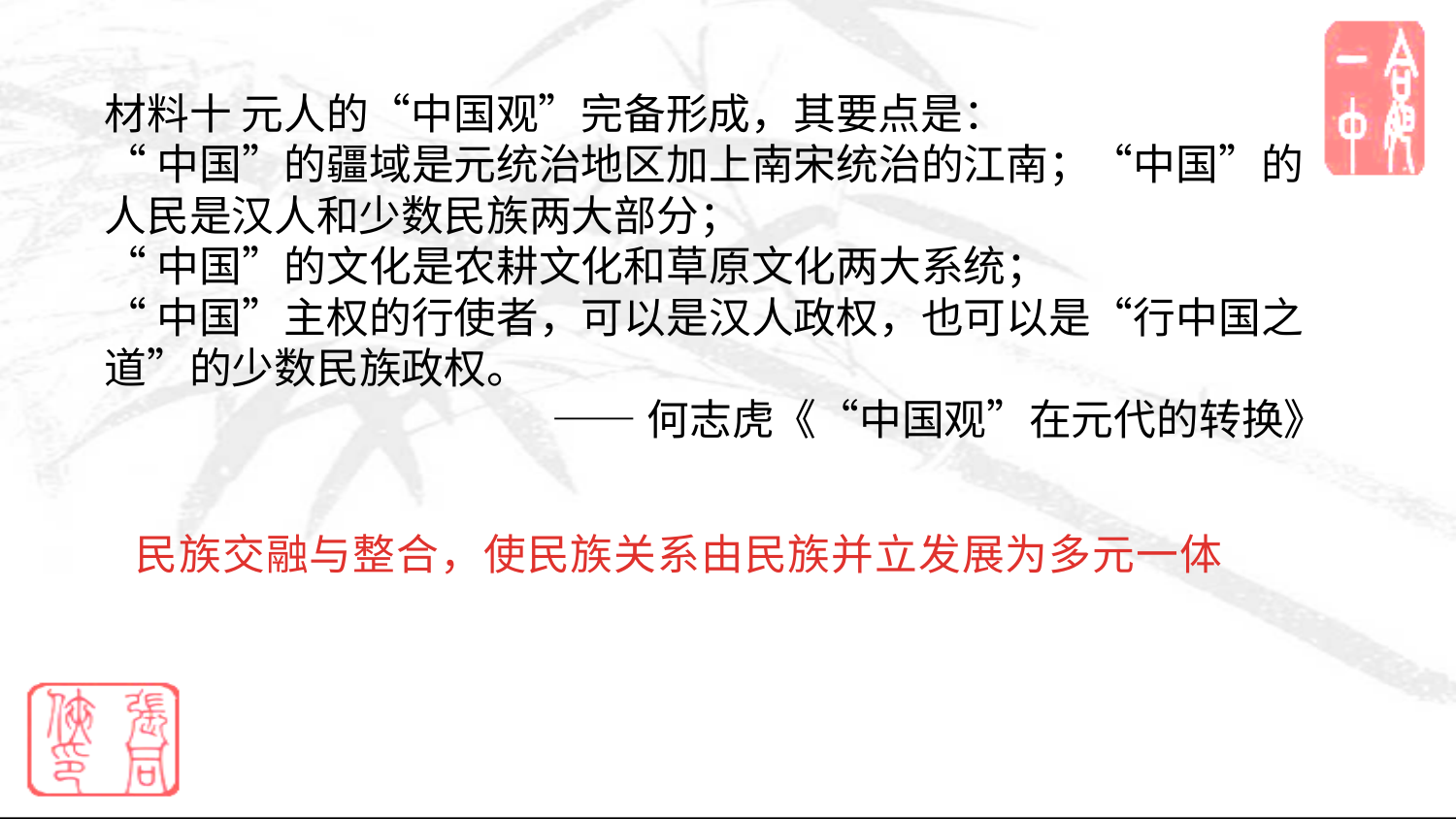

材料十 元人的“中国观”完备形成，其要点是：
“中国”的疆域是元统治地区加上南宋统治的江南；“中国”的人民是汉人和少数民族两大部分；
“中国”的文化是农耕文化和草原文化两大系统；
“中国”主权的行使者，可以是汉人政权，也可以是“行中国之道”的少数民族政权。
——何志虎《“中国观”在元代的转换》
民族交融与整合，使民族关系由民族并立发展为多元一体